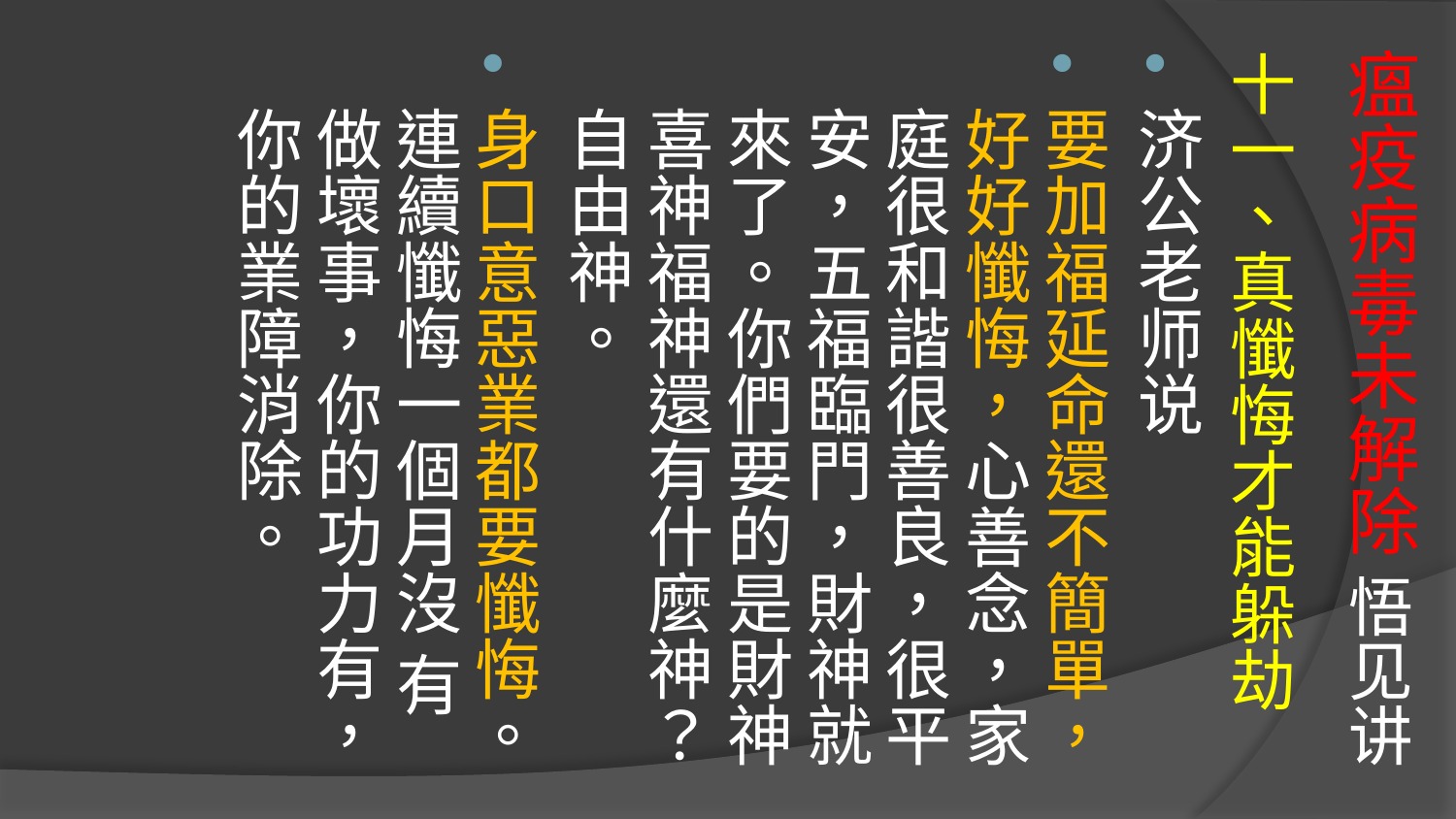

# 瘟疫病毒未解除 悟见讲
十一、真懺悔才能躲劫
济公老师说
要加福延命還不簡單，好好懺悔，心善念，家庭很和諧很善良，很平安，五福臨門，財神就來了。你們要的是財神喜神福神還有什麼神？自由神。
身口意惡業都要懺悔。 連續懺悔一個月沒 有做壞事，你的功力有，你的業障消除。